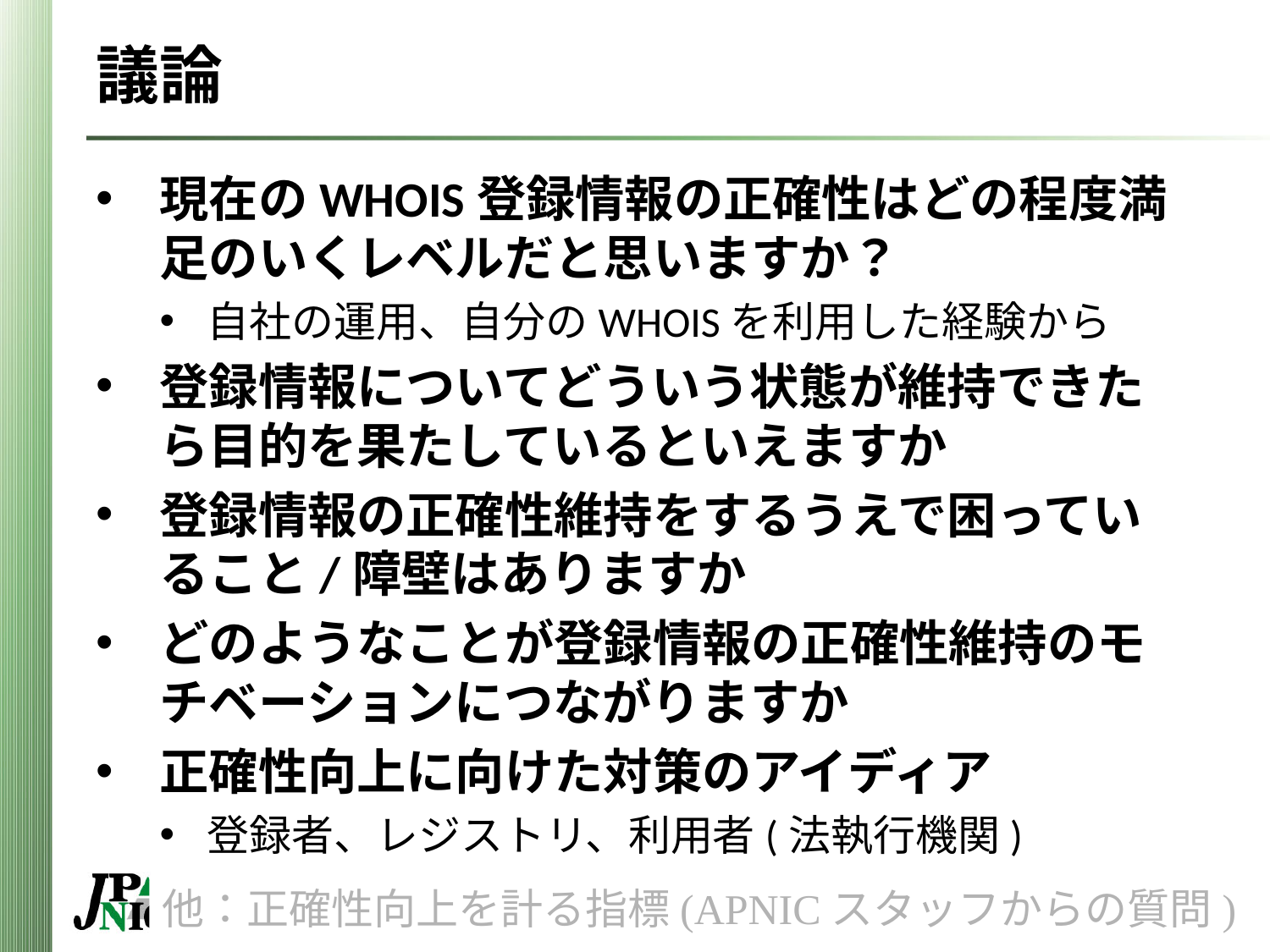

# 議論
現在のWHOIS登録情報の正確性はどの程度満足のいくレベルだと思いますか？
自社の運用、自分のWHOISを利用した経験から
登録情報についてどういう状態が維持できたら目的を果たしているといえますか
登録情報の正確性維持をするうえで困っていること/障壁はありますか
どのようなことが登録情報の正確性維持のモチベーションにつながりますか
正確性向上に向けた対策のアイディア
登録者、レジストリ、利用者(法執行機関)
他：正確性向上を計る指標(APNICスタッフからの質問)
5